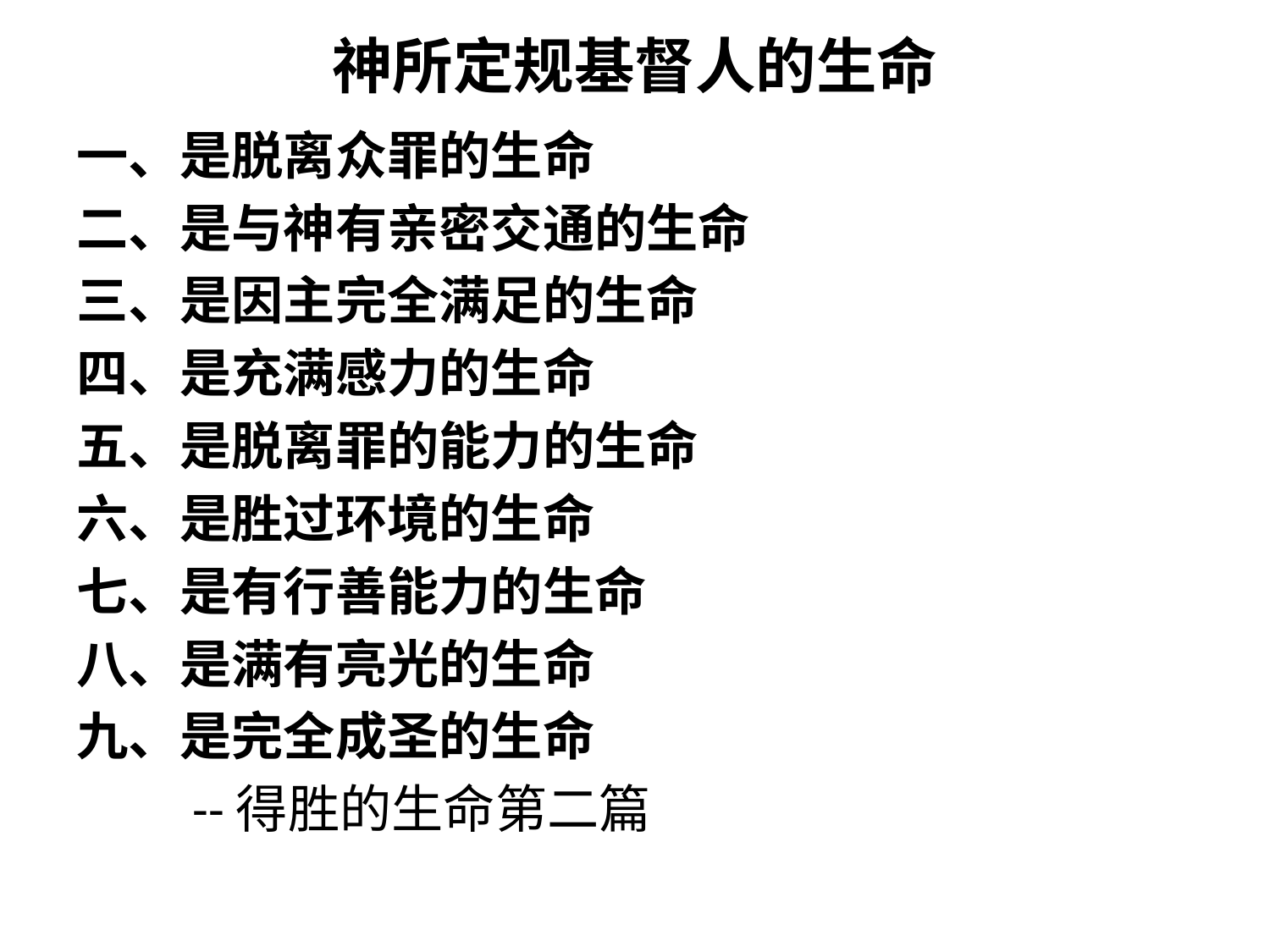

# 神所定规基督人的生命
一、是脱离众罪的生命
二、是与神有亲密交通的生命
三、是因主完全满足的生命
四、是充满感力的生命
五、是脱离罪的能力的生命
六、是胜过环境的生命
七、是有行善能力的生命
八、是满有亮光的生命
九、是完全成圣的生命
		--得胜的生命第二篇